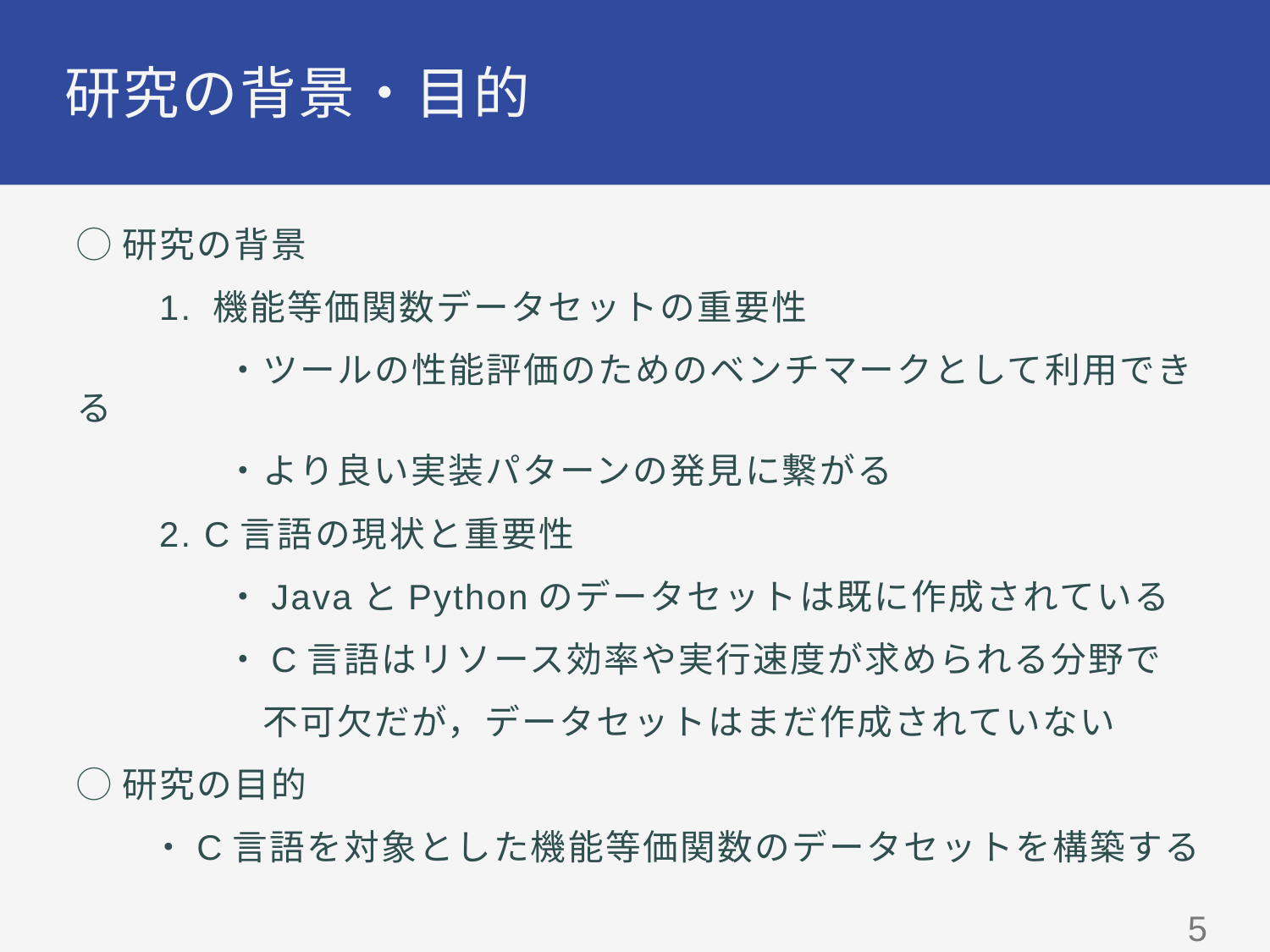

# 研究の背景・目的
◯研究の背景
　　1. 機能等価関数データセットの重要性
　　　　・ツールの性能評価のためのベンチマークとして利用できる
　　　　・より良い実装パターンの発見に繋がる
　　2. C言語の現状と重要性
　　　　・JavaとPythonのデータセットは既に作成されている
　　　　・C言語はリソース効率や実行速度が求められる分野で
　　　　　不可欠だが，データセットはまだ作成されていない
◯研究の目的
　　・C言語を対象とした機能等価関数のデータセットを構築する
5